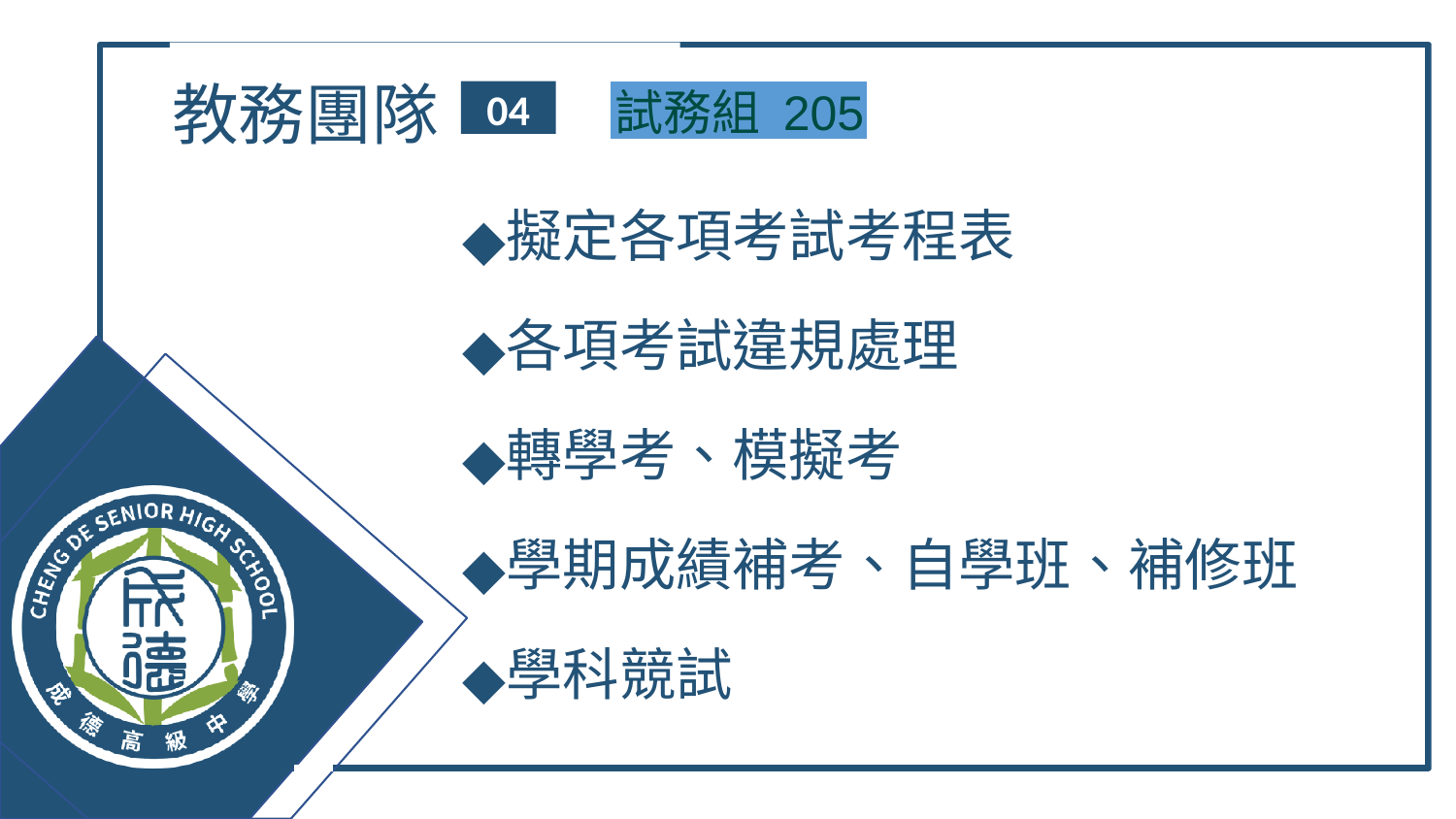

# 教務團隊
試務組 205
04
擬定各項考試考程表
各項考試違規處理
轉學考、模擬考
學期成績補考、自學班、補修班
學科競試